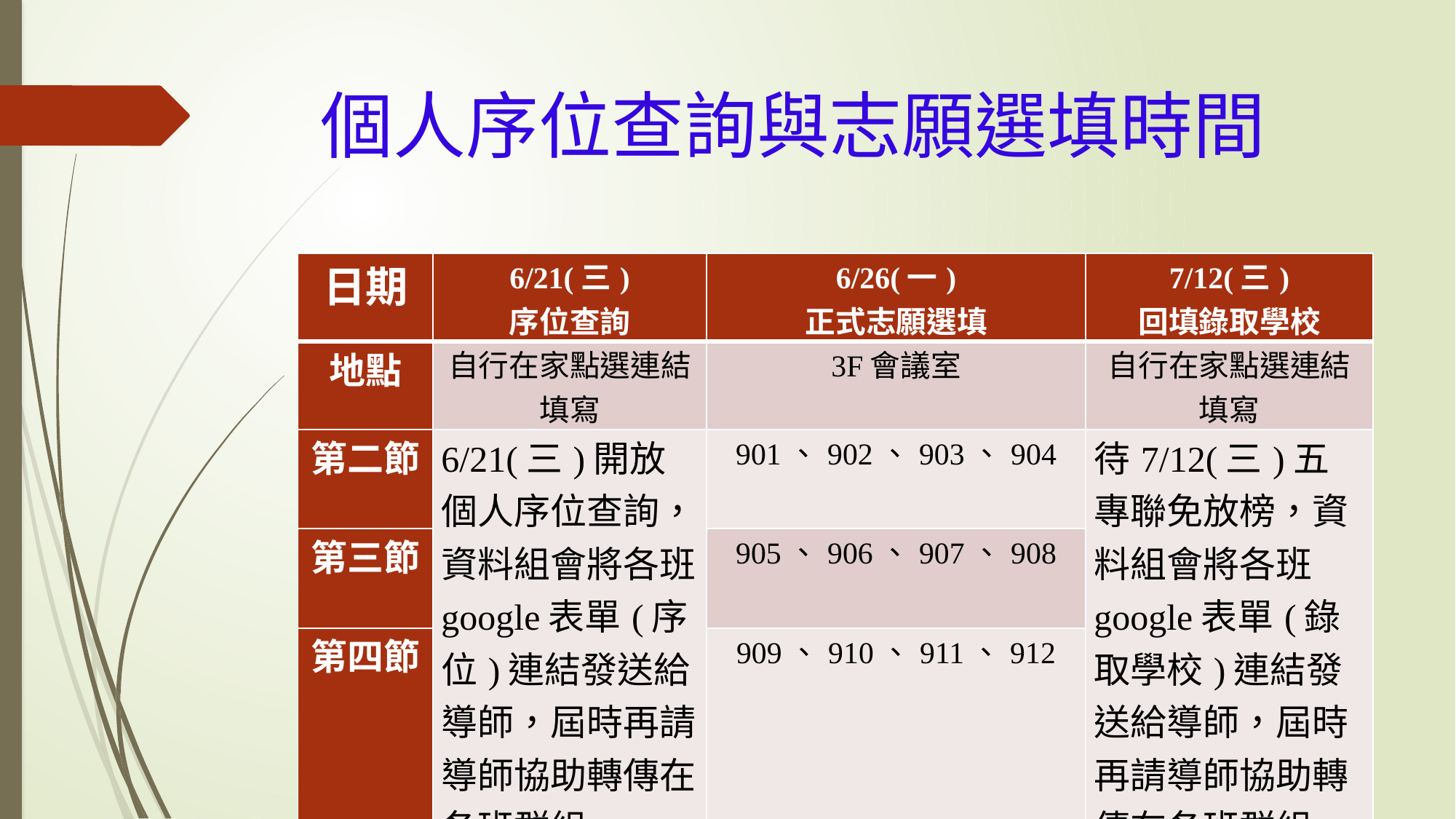

# 個人序位查詢與志願選填時間
| 日期 | 6/21(三) 序位查詢 | 6/26(一) 正式志願選填 | 7/12(三) 回填錄取學校 |
| --- | --- | --- | --- |
| 地點 | 自行在家點選連結填寫 | 3F會議室 | 自行在家點選連結填寫 |
| 第二節 | 6/21(三)開放個人序位查詢，資料組會將各班google表單(序位)連結發送給導師，屆時再請導師協助轉傳在各班群組。 | 901、902、903、904 | 待7/12(三)五專聯免放榜，資料組會將各班google表單(錄取學校)連結發送給導師，屆時再請導師協助轉傳在各班群組。 |
| 第三節 |  | 905、906、907、908 |  |
| 第四節 |  | 909、910、911、912 |  |